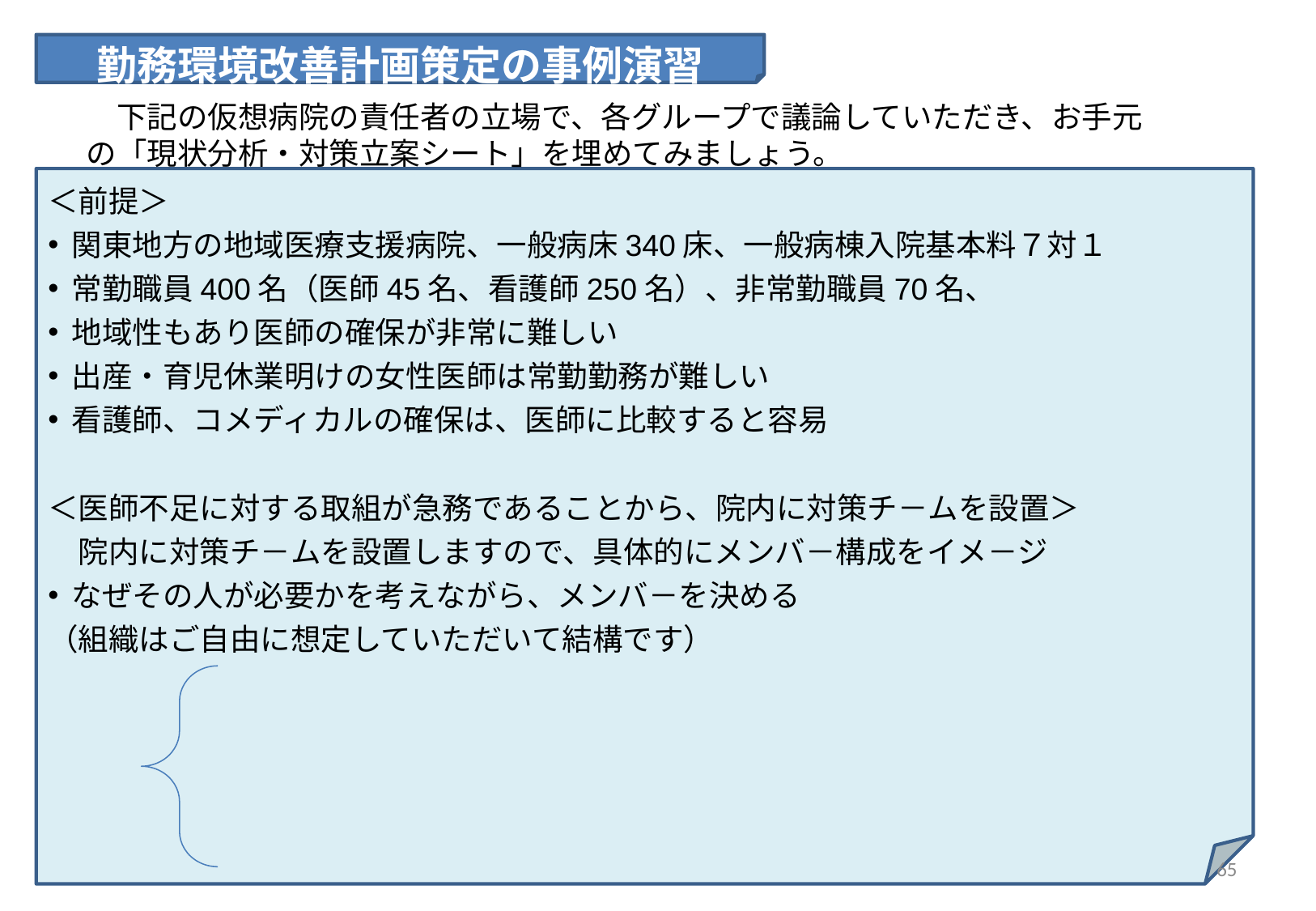

勤務環境改善計画策定の事例演習
　下記の仮想病院の責任者の立場で、各グループで議論していただき、お手元の「現状分析・対策立案シート」を埋めてみましょう。
＜前提＞
関東地方の地域医療支援病院、一般病床340床、一般病棟入院基本料７対１
常勤職員400名（医師45名、看護師250名）、非常勤職員70名、
地域性もあり医師の確保が非常に難しい
出産・育児休業明けの女性医師は常勤勤務が難しい
看護師、コメディカルの確保は、医師に比較すると容易

＜医師不足に対する取組が急務であることから、院内に対策チ－ムを設置＞
　院内に対策チ－ムを設置しますので、具体的にメンバ－構成をイメ－ジ
なぜその人が必要かを考えながら、メンバ－を決める
（組織はご自由に想定していただいて結構です）

65